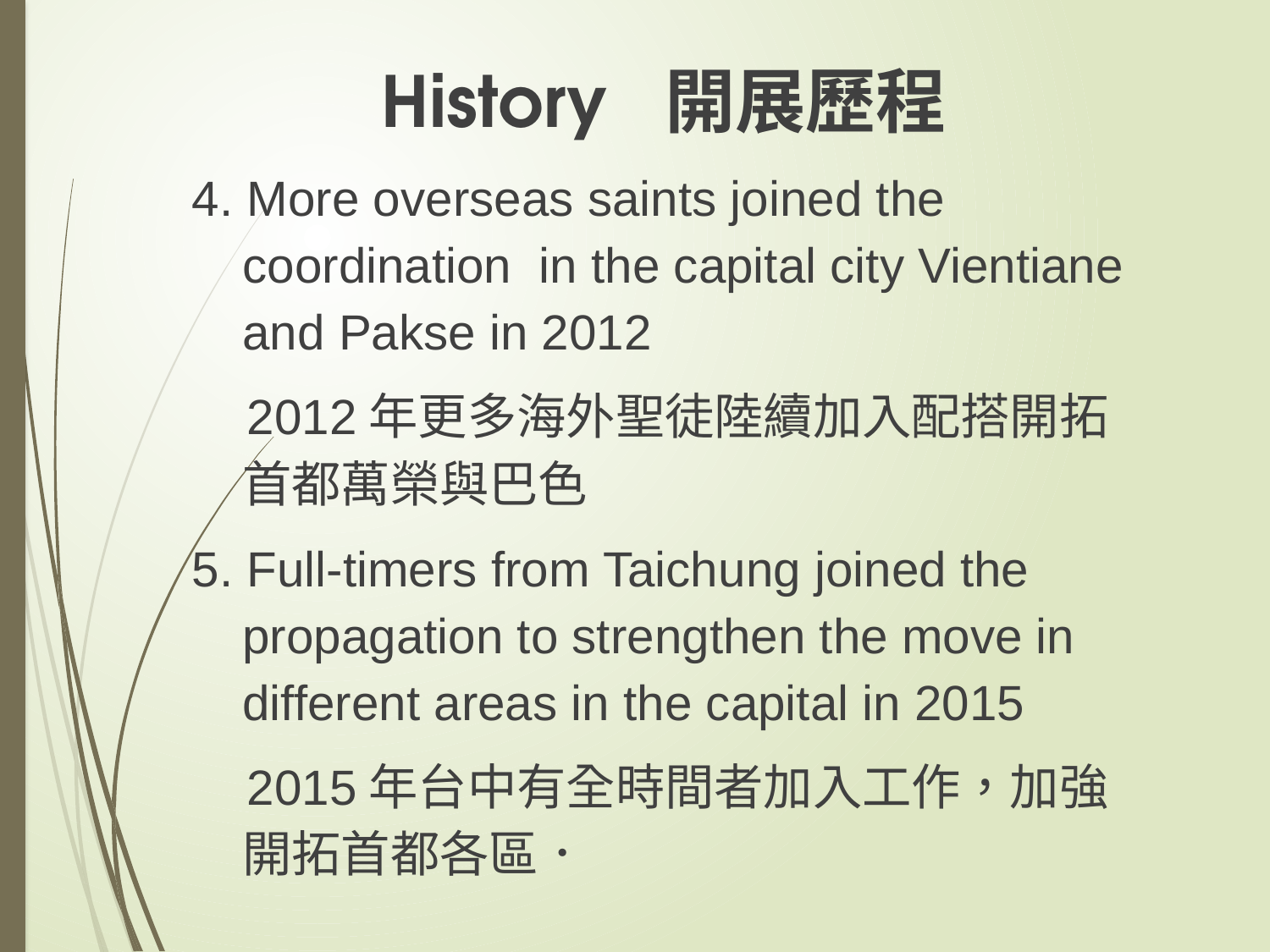

History  開展歷程
4. More overseas saints joined the coordination  in the capital city Vientiane and Pakse in 2012
    2012年更多海外聖徒陸續加入配搭開拓  首都萬榮與巴色
5. Full-timers from Taichung joined the propagation to strengthen the move in different areas in the capital in 2015
    2015年台中有全時間者加入工作，加強開拓首都各區．